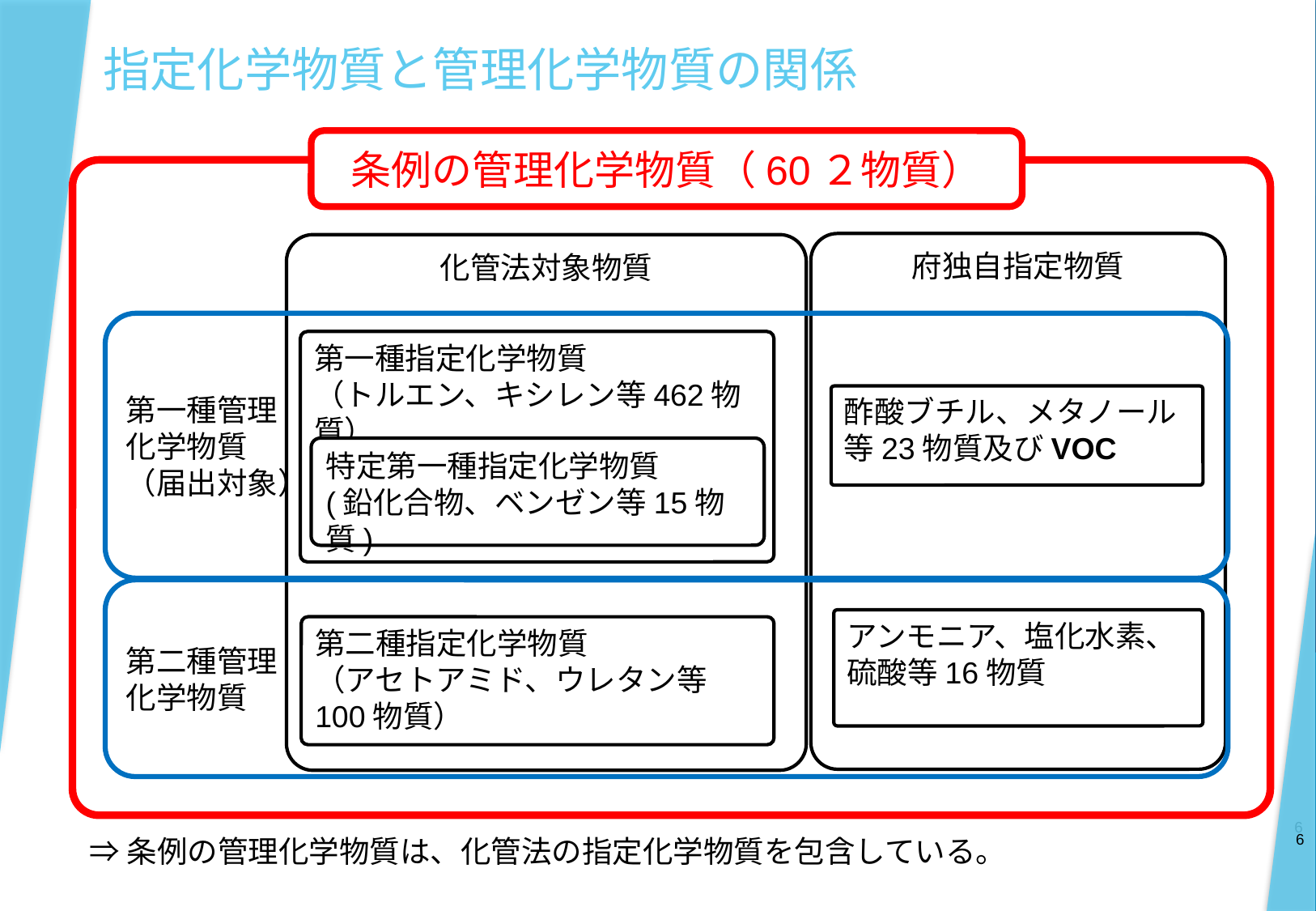

# 指定化学物質と管理化学物質の関係
条例の管理化学物質（60２物質）

府独自指定物質
化管法対象物質
第一種管理
化学物質
（届出対象）

第一種指定化学物質
（トルエン、キシレン等462物質）
酢酸ブチル、メタノール
等23物質及びVOC
特定第一種指定化学物質
(鉛化合物、ベンゼン等15物質)

第二種管理
化学物質
アンモニア、塩化水素、
硫酸等16物質
第二種指定化学物質
（アセトアミド、ウレタン等100物質）

6
6
⇒条例の管理化学物質は、化管法の指定化学物質を包含している。